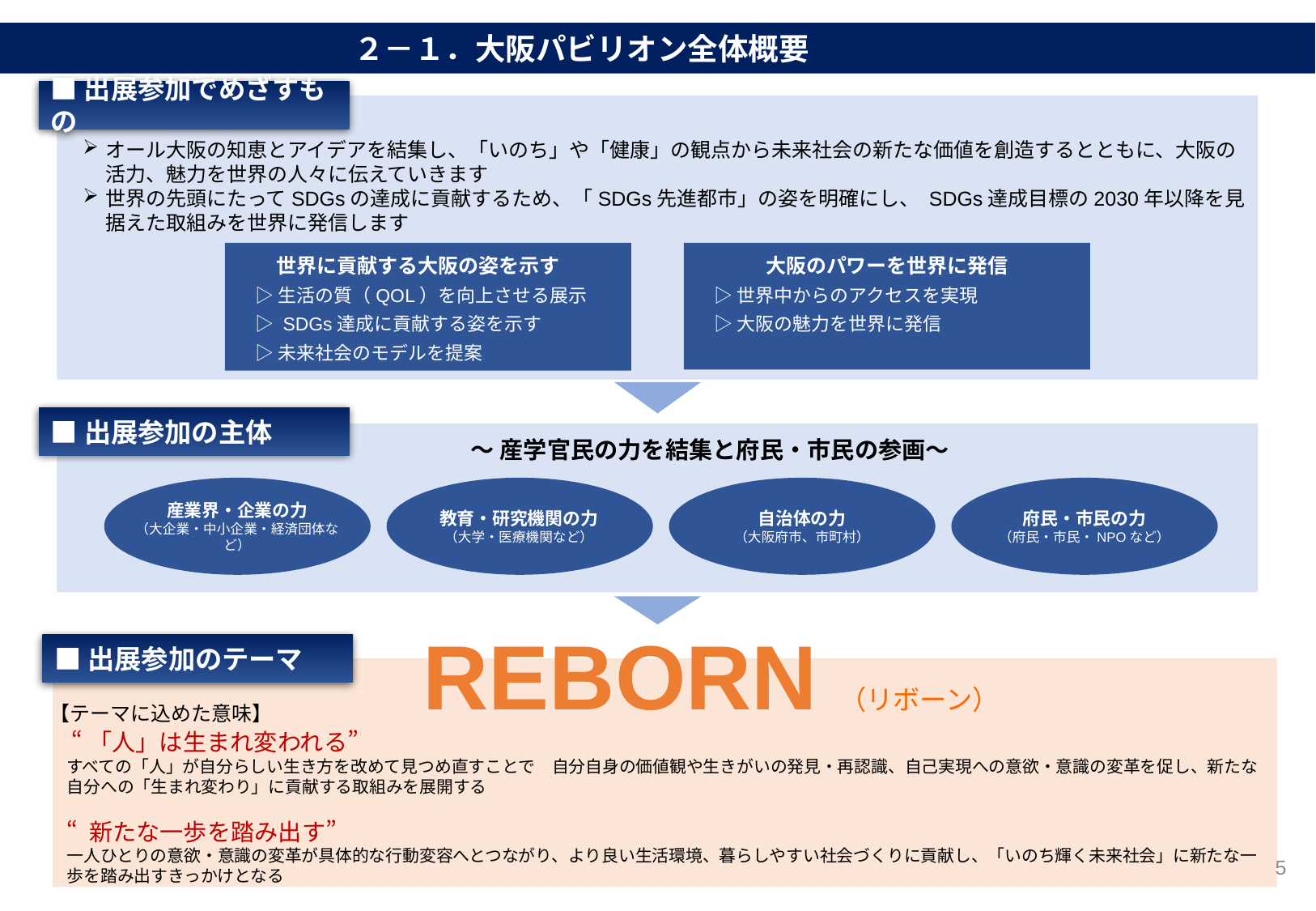

２－１．大阪パビリオン全体概要
■出展参加でめざすもの

オール大阪の知恵とアイデアを結集し、「いのち」や「健康」の観点から未来社会の新たな価値を創造するとともに、大阪の活力、魅力を世界の人々に伝えていきます
世界の先頭にたってSDGsの達成に貢献するため、「SDGs先進都市」の姿を明確にし、 SDGs達成目標の2030年以降を見据えた取組みを世界に発信します
世界に貢献する大阪の姿を示す
　▷ 生活の質（QOL）を向上させる展示
　▷ SDGs達成に貢献する姿を示す
　▷ 未来社会のモデルを提案
大阪のパワーを世界に発信
　▷ 世界中からのアクセスを実現
　▷ 大阪の魅力を世界に発信

■出展参加の主体

～ 産学官民の力を結集と府民・市民の参画～

産業界・企業の力
（大企業・中小企業・経済団体など）

教育・研究機関の力
（大学・医療機関など）

自治体の力
（大阪府市、市町村）

府民・市民の力
（府民・市民・NPOなど）
REBORN（リボーン）

■出展参加のテーマ

【テーマに込めた意味】
 “「人」は生まれ変われる”
すべての「人」が自分らしい生き方を改めて見つめ直すことで　自分自身の価値観や生きがいの発見・再認識、自己実現への意欲・意識の変革を促し、新たな自分への「生まれ変わり」に貢献する取組みを展開する

“ 新たな一歩を踏み出す”
一人ひとりの意欲・意識の変革が具体的な行動変容へとつながり、より良い生活環境、暮らしやすい社会づくりに貢献し、「いのち輝く未来社会」に新たな一歩を踏み出すきっかけとなる
5